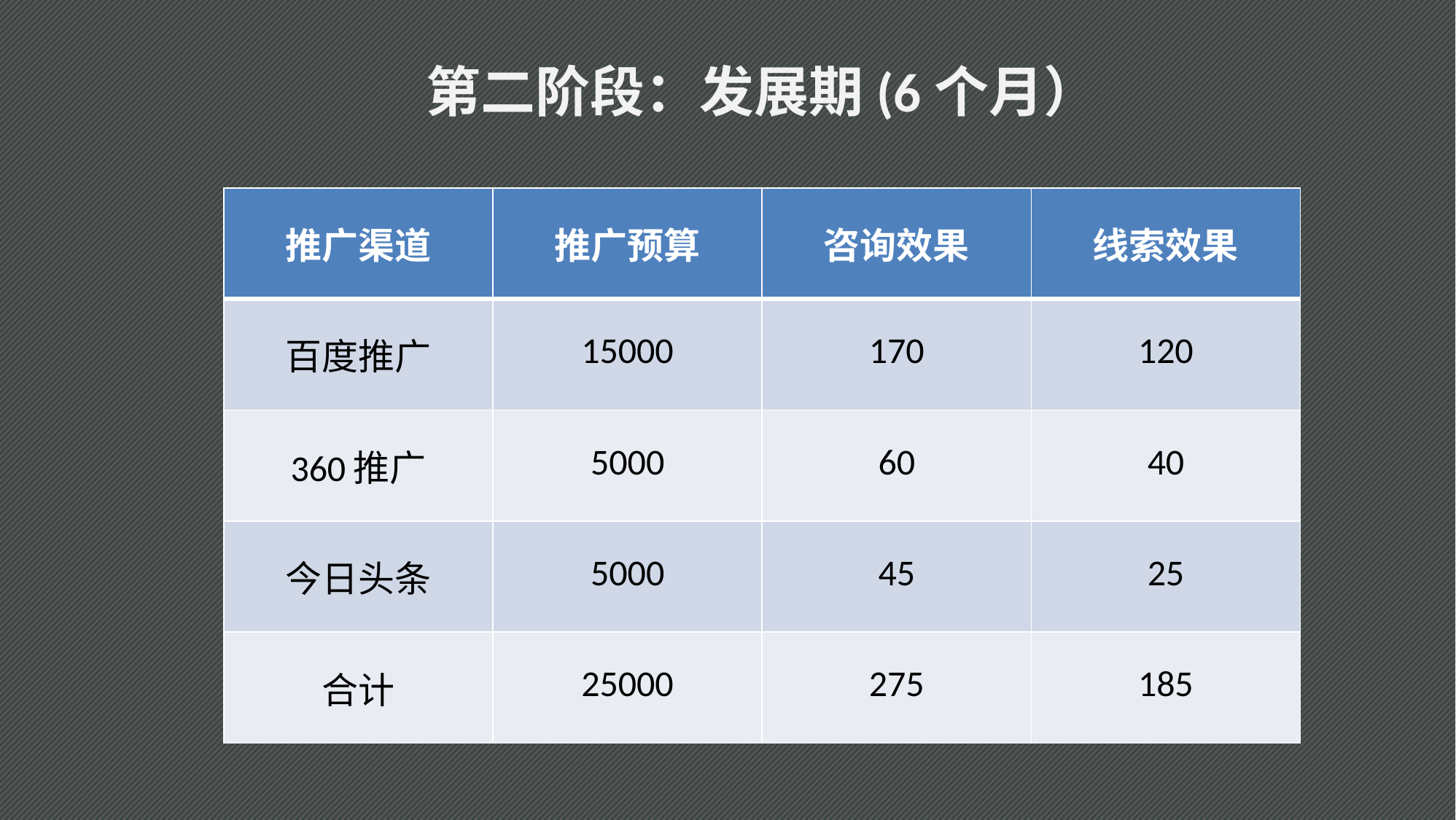

第二阶段：发展期(6个月）
| 推广渠道 | 推广预算 | 咨询效果 | 线索效果 |
| --- | --- | --- | --- |
| 百度推广 | 15000 | 170 | 120 |
| 360推广 | 5000 | 60 | 40 |
| 今日头条 | 5000 | 45 | 25 |
| 合计 | 25000 | 275 | 185 |